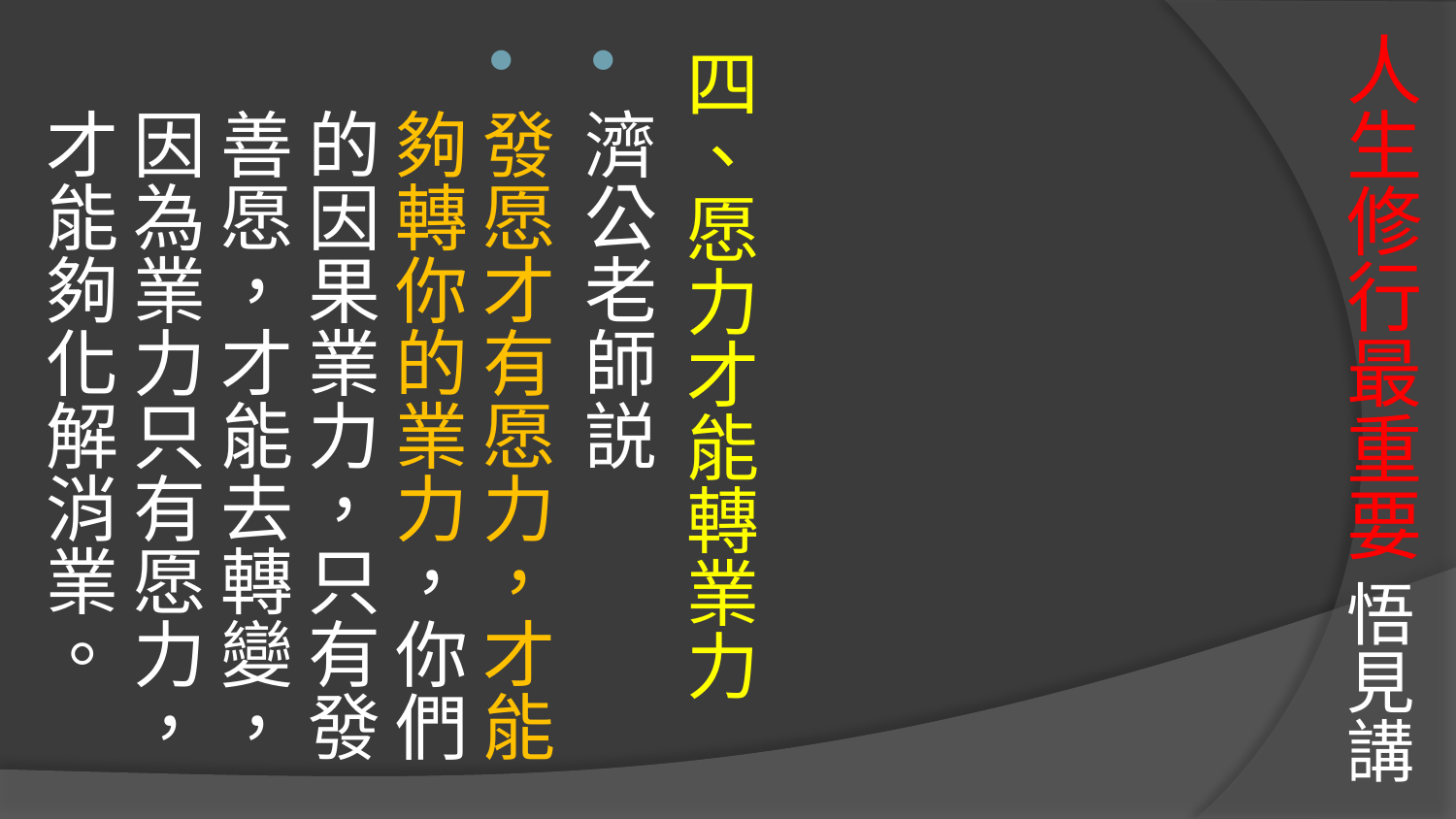

# 人生修行最重要 悟見講
四、愿力才能轉業力
濟公老師説
發愿才有愿力，才能夠轉你的業力，你們的因果業力，只有發善愿，才能去轉變，因為業力只有愿力，才能夠化解消業。